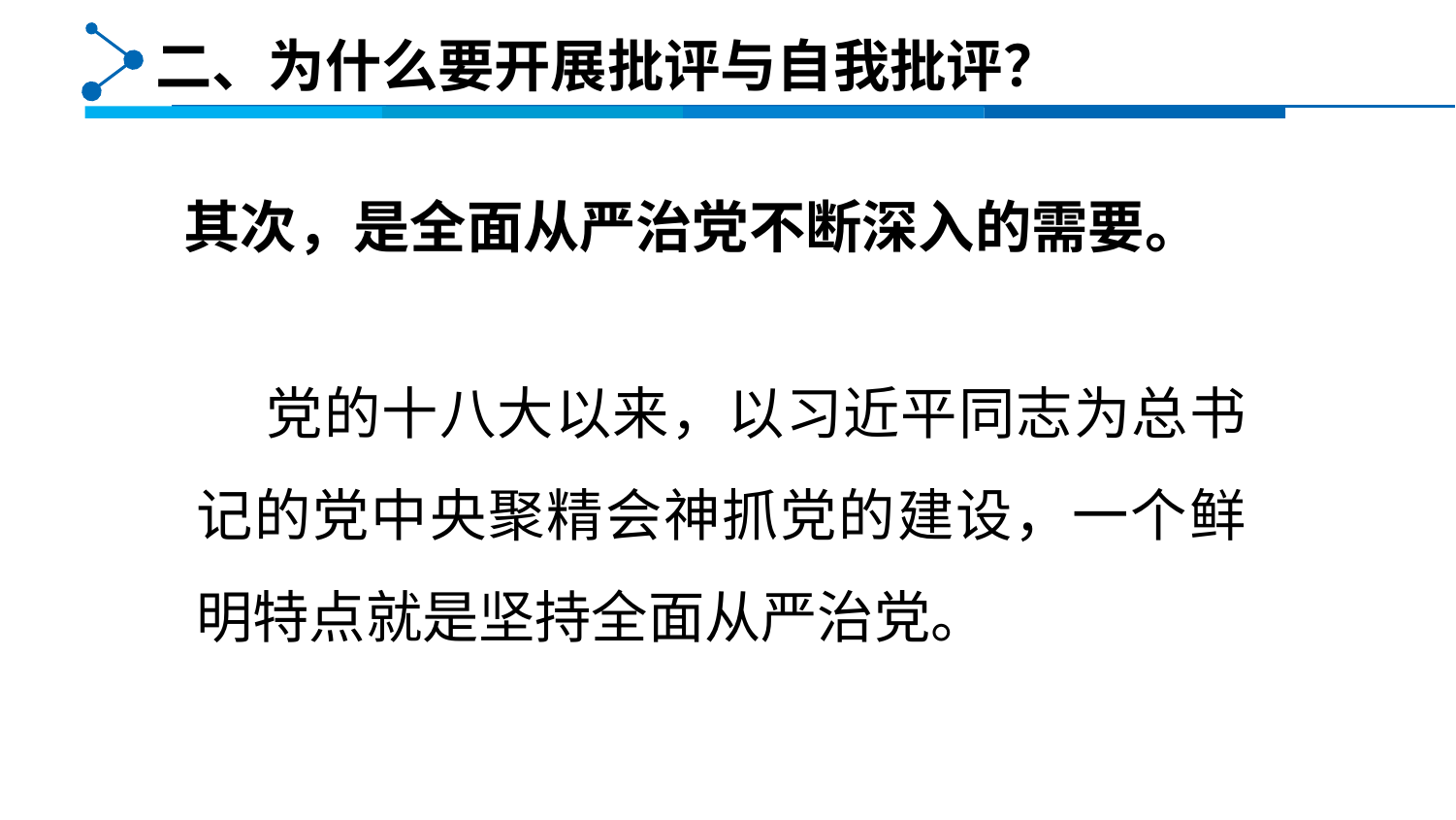

二、为什么要开展批评与自我批评？

其次，是全面从严治党不断深入的需要。
    党的十八大以来，以习近平同志为总书记的党中央聚精会神抓党的建设，一个鲜明特点就是坚持全面从严治党。